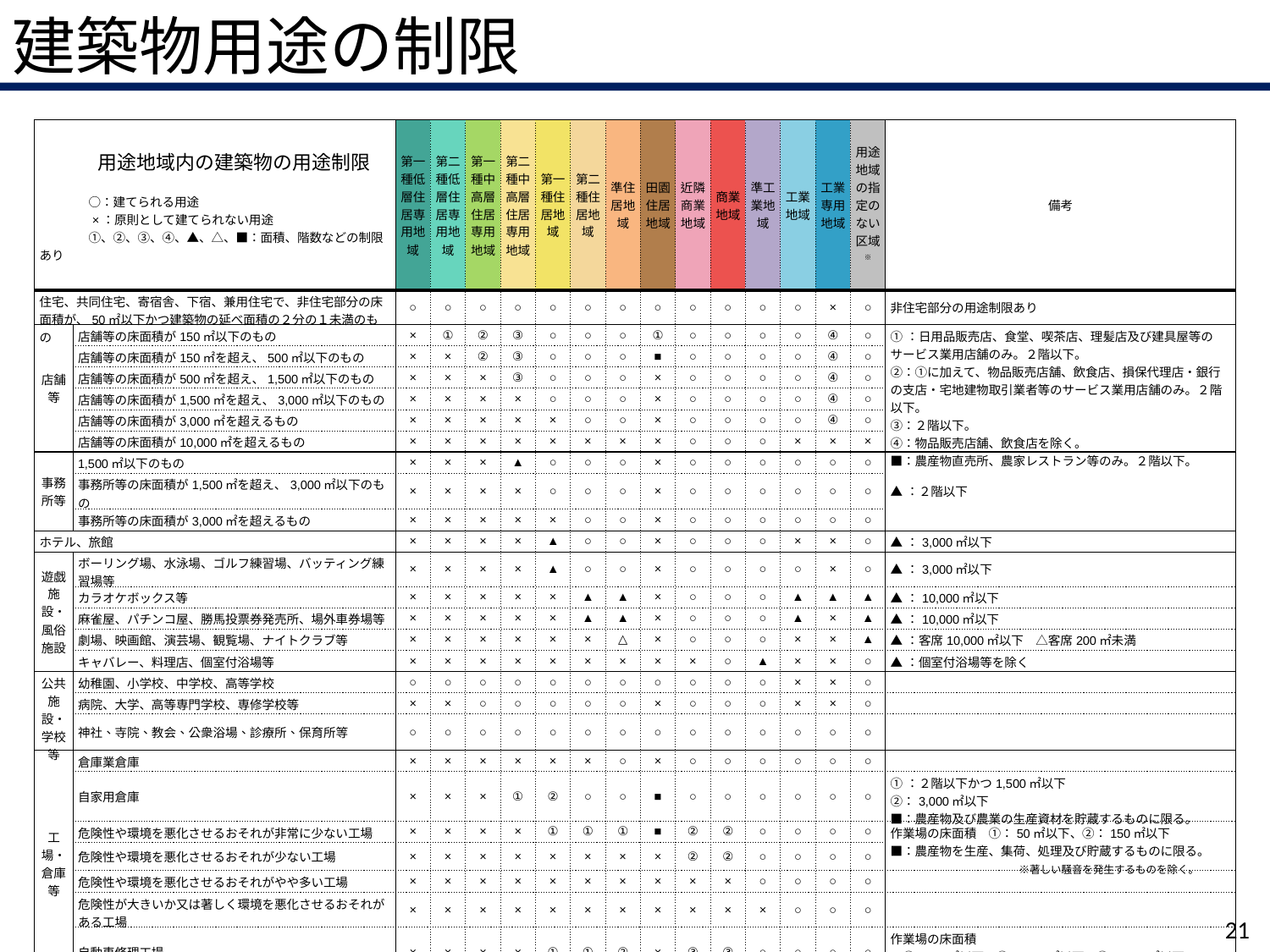

建築物用途の制限

| 用途地域内の建築物の用途制限 　　　　○：建てられる用途 　　　　×：原則として建てられない用途 　　　　①、②、③、④、▲、△、■：面積、階数などの制限あり |  | 第一種低層住居専用地域 | 第二種低層住居専用地域 | 第一種中高層住居専用地域 | 第二種中高層住居専用地域 | 第一種住居地域 | 第二種住居地域 | 準住居地域 | 田園住居地域 | 近隣商業地域 | 商業地域 | 準工業地域 | 工業地域 | 工業専用地域 | 用途地域の指定のない区域※ | 備考 |
| --- | --- | --- | --- | --- | --- | --- | --- | --- | --- | --- | --- | --- | --- | --- | --- | --- |
| 住宅、共同住宅、寄宿舎、下宿、兼用住宅で、非住宅部分の床面積が、50㎡以下かつ建築物の延べ面積の２分の１未満のもの |  | ○ | ○ | ○ | ○ | ○ | ○ | ○ | ○ | ○ | ○ | ○ | ○ | × | ○ | 非住宅部分の用途制限あり |
| 店舗等 | 店舗等の床面積が150㎡以下のもの | × | ① | ② | ③ | ○ | ○ | ○ | ① | ○ | ○ | ○ | ○ | ④ | ○ | ①：日用品販売店、食堂、喫茶店、理髪店及び建具屋等のサービス業用店舗のみ。２階以下。 ②：①に加えて、物品販売店舗、飲食店、損保代理店・銀行の支店・宅地建物取引業者等のサービス業用店舗のみ。２階以下。 ③：２階以下。 ④：物品販売店舗、飲食店を除く。 ■：農産物直売所、農家レストラン等のみ。２階以下。 |
|  | 店舗等の床面積が150㎡を超え、500㎡以下のもの | × | × | ② | ③ | ○ | ○ | ○ | ■ | ○ | ○ | ○ | ○ | ④ | ○ |  |
|  | 店舗等の床面積が500㎡を超え、1,500㎡以下のもの | × | × | × | ③ | ○ | ○ | ○ | × | ○ | ○ | ○ | ○ | ④ | ○ |  |
|  | 店舗等の床面積が1,500㎡を超え、3,000㎡以下のもの | × | × | × | × | ○ | ○ | ○ | × | ○ | ○ | ○ | ○ | ④ | ○ |  |
|  | 店舗等の床面積が3,000㎡を超えるもの | × | × | × | × | × | ○ | ○ | × | ○ | ○ | ○ | ○ | ④ | ○ |  |
|  | 店舗等の床面積が10,000㎡を超えるもの | × | × | × | × | × | × | × | × | ○ | ○ | ○ | × | × | × |  |
| 事務所等 | 1,500㎡以下のもの | × | × | × | ▲ | ○ | ○ | ○ | × | ○ | ○ | ○ | ○ | ○ | ○ | ▲：２階以下 |
|  | 事務所等の床面積が1,500㎡を超え、3,000㎡以下のもの | × | × | × | × | ○ | ○ | ○ | × | ○ | ○ | ○ | ○ | ○ | ○ |  |
|  | 事務所等の床面積が3,000㎡を超えるもの | × | × | × | × | × | ○ | ○ | × | ○ | ○ | ○ | ○ | ○ | ○ |  |
| ホテル、旅館 |  | × | × | × | × | ▲ | ○ | ○ | × | ○ | ○ | ○ | × | × | ○ | ▲：3,000㎡以下 |
| 遊戯施設・ 風俗施設 | ボーリング場、水泳場、ゴルフ練習場、バッティング練習場等 | × | × | × | × | ▲ | ○ | ○ | × | ○ | ○ | ○ | ○ | × | ○ | ▲：3,000㎡以下 |
|  | カラオケボックス等 | × | × | × | × | × | ▲ | ▲ | × | ○ | ○ | ○ | ▲ | ▲ | ▲ | ▲：10,000㎡以下 |
|  | 麻雀屋、パチンコ屋、勝馬投票券発売所、場外車券場等 | × | × | × | × | × | ▲ | ▲ | × | ○ | ○ | ○ | ▲ | × | ▲ | ▲：10,000㎡以下 |
|  | 劇場、映画館、演芸場、観覧場、ナイトクラブ等 | × | × | × | × | × | × | △ | × | ○ | ○ | ○ | × | × | ▲ | ▲：客席10,000㎡以下　△客席200㎡未満 |
|  | キャバレー、料理店、個室付浴場等 | × | × | × | × | × | × | × | × | × | ○ | ▲ | × | × | ○ | ▲：個室付浴場等を除く |
| 公共施設・学校等 | 幼稚園、小学校、中学校、高等学校 | ○ | ○ | ○ | ○ | ○ | ○ | ○ | ○ | ○ | ○ | ○ | × | × | ○ |  |
|  | 病院、大学、高等専門学校、専修学校等 | × | × | ○ | ○ | ○ | ○ | ○ | × | ○ | ○ | ○ | × | × | ○ |  |
|  | 神社、寺院、教会、公衆浴場、診療所、保育所等 | ○ | ○ | ○ | ○ | ○ | ○ | ○ | ○ | ○ | ○ | ○ | ○ | ○ | ○ |  |
| 工場・倉庫等 | 倉庫業倉庫 | × | × | × | × | × | × | ○ | × | ○ | ○ | ○ | ○ | ○ | ○ |  |
|  | 自家用倉庫 | × | × | × | ① | ② | ○ | ○ | ■ | ○ | ○ | ○ | ○ | ○ | ○ | ①：２階以下かつ1,500㎡以下 ②：3,000㎡以下 ■：農産物及び農業の生産資材を貯蔵するものに限る。 |
|  | 危険性や環境を悪化させるおそれが非常に少ない工場 | × | × | × | × | ① | ① | ① | ■ | ② | ② | ○ | ○ | ○ | ○ | 作業場の床面積　①：50㎡以下、②：150㎡以下 ■：農産物を生産、集荷、処理及び貯蔵するものに限る。 　　　　　　 　　※著しい騒音を発生するものを除く。 |
|  | 危険性や環境を悪化させるおそれが少ない工場 | × | × | × | × | × | × | × | × | ② | ② | ○ | ○ | ○ | ○ |  |
|  | 危険性や環境を悪化させるおそれがやや多い工場 | × | × | × | × | × | × | × | × | × | × | ○ | ○ | ○ | ○ |  |
|  | 危険性が大きいか又は著しく環境を悪化させるおそれがある工場 | × | × | × | × | × | × | × | × | × | × | × | ○ | ○ | ○ |  |
|  | 自動車修理工場 | × | × | × | × | ① | ① | ② | × | ③ | ③ | ○ | ○ | ○ | ○ | 作業場の床面積 　①：50㎡以下、②：150㎡以下、③：300㎡以下 原動機の制限あり |
| 注　本表は建築基準法別表第２の概要であり、全ての制限について掲載したものではない |  |  |  |  |  |  |  |  |  |  |  |  |  |  |  | ※　都市計画法第７条第１項に規定する市街化調整区域を除く。 |
21